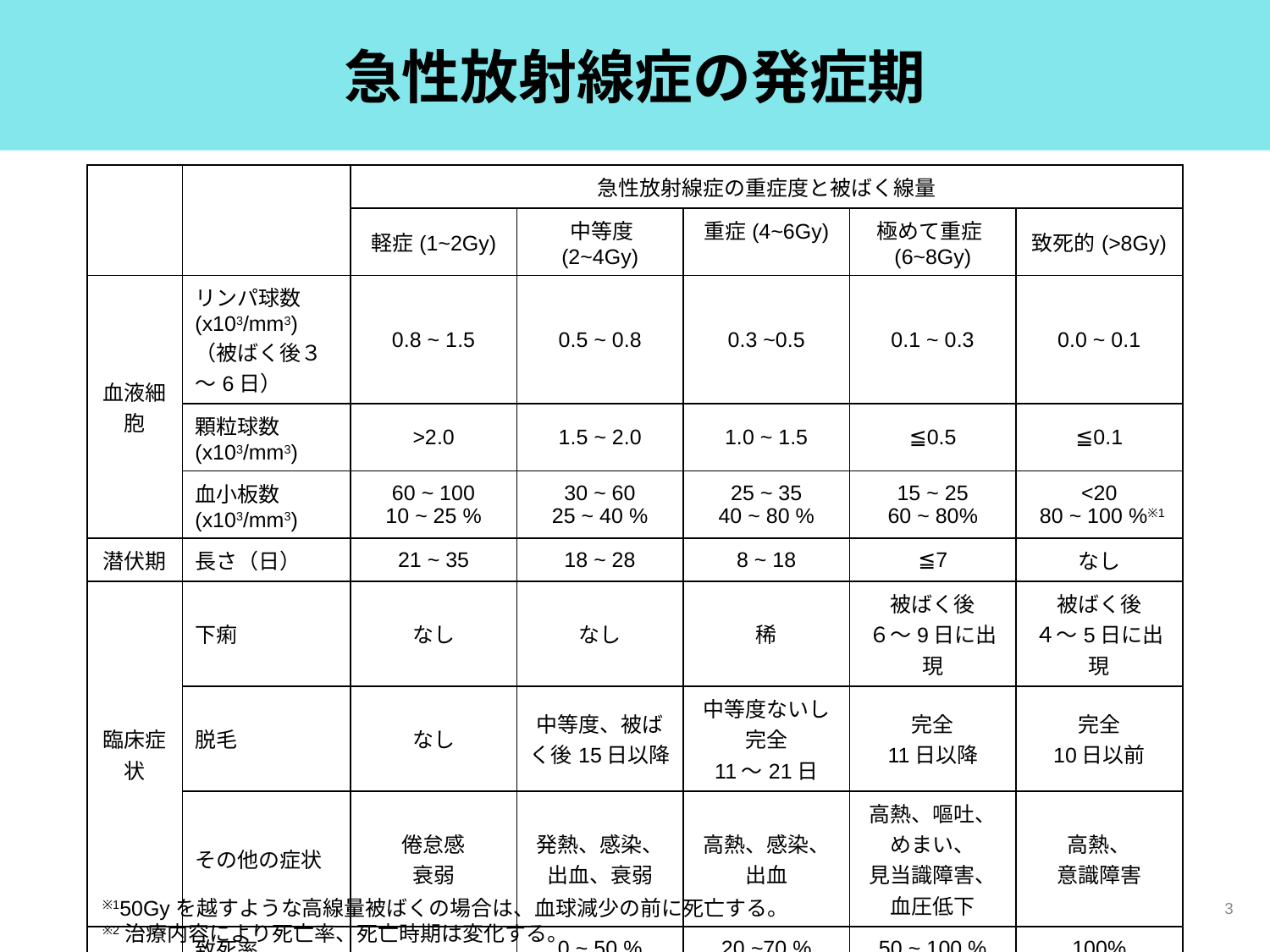

# 急性放射線症の発症期
|  |  | 急性放射線症の重症度と被ばく線量 |  |  |  |  |
| --- | --- | --- | --- | --- | --- | --- |
|  |  | 軽症(1~2Gy) | 中等度(2~4Gy) | 重症(4~6Gy) | 極めて重症(6~8Gy) | 致死的(>8Gy) |
| 血液細胞 | リンパ球数 (x103/mm3) （被ばく後３〜6日） | 0.8 ~ 1.5 | 0.5 ~ 0.8 | 0.3 ~0.5 | 0.1 ~ 0.3 | 0.0 ~ 0.1 |
|  | 顆粒球数 (x103/mm3) | >2.0 | 1.5 ~ 2.0 | 1.0 ~ 1.5 | ≦0.5 | ≦0.1 |
|  | 血小板数 (x103/mm3) | 60 ~ 100 10 ~ 25 % | 30 ~ 60 25 ~ 40 % | 25 ~ 35 40 ~ 80 % | 15 ~ 25 60 ~ 80% | <20 80 ~ 100 %※1 |
| 潜伏期 | 長さ（日） | 21 ~ 35 | 18 ~ 28 | 8 ~ 18 | ≦7 | なし |
| 臨床症状 | 下痢 | なし | なし | 稀 | 被ばく後 ６〜9日に出現 | 被ばく後 ４〜5日に出現 |
|  | 脱毛 | なし | 中等度、被ばく後15日以降 | 中等度ないし完全 11〜21日 | 完全 11日以降 | 完全 10日以前 |
|  | その他の症状 | 倦怠感 衰弱 | 発熱、感染、出血、衰弱 | 高熱、感染、出血 | 高熱、嘔吐、めまい、 見当識障害、 血圧低下 | 高熱、 意識障害 |
| 予後 | 致死率 死亡時期※2 | 0 | 0 ~ 50 % 6~8週以降 | 20 ~70 % 4~8週以降 | 50 ~ 100 % 1~2週以降 | 100% ~2週 |
3
※150Gyを越すような高線量被ばくの場合は、血球減少の前に死亡する。
※2治療内容により死亡率、死亡時期は変化する。